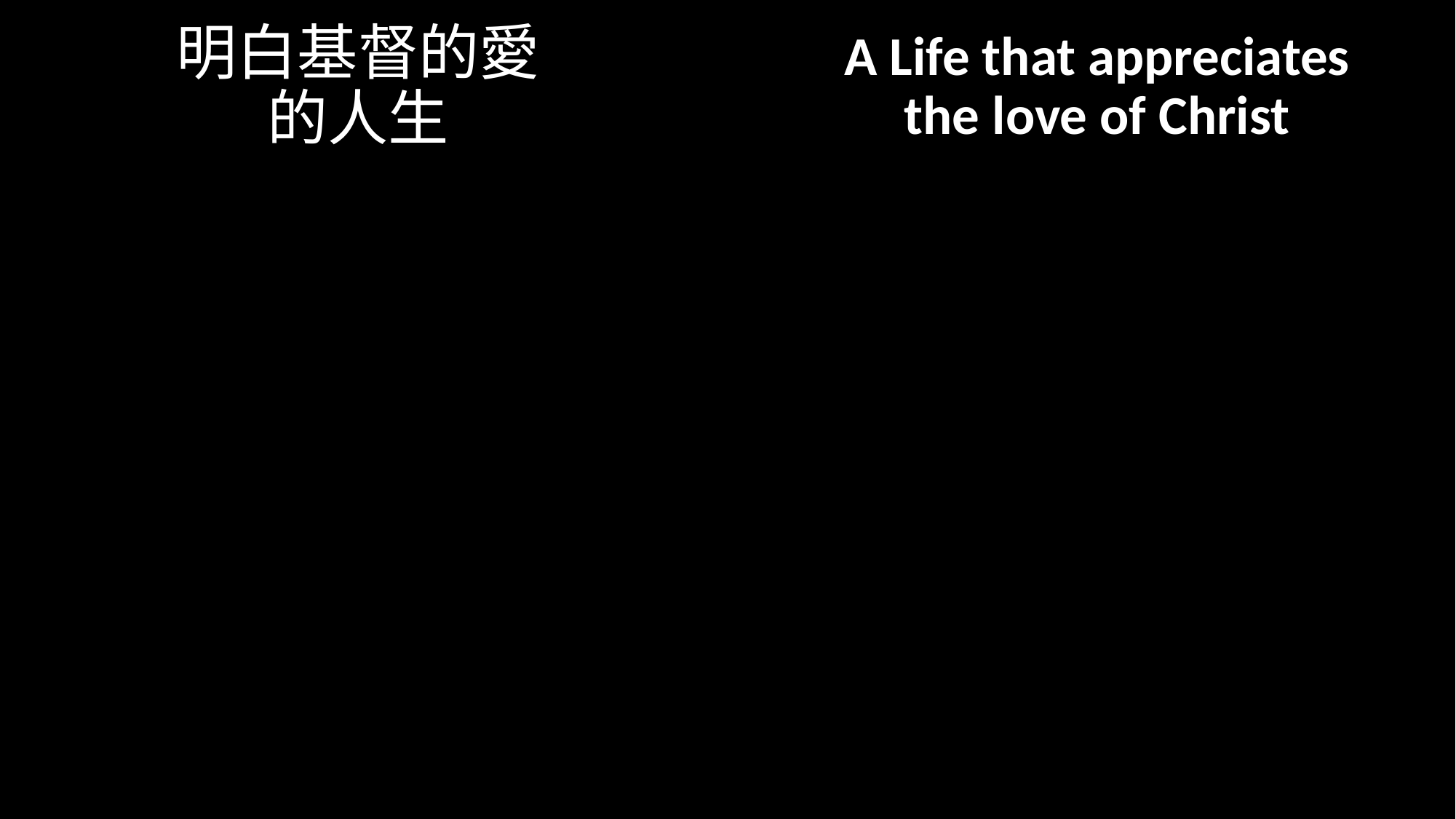

# 明白基督的愛 的人生
A Life that appreciates
the love of Christ